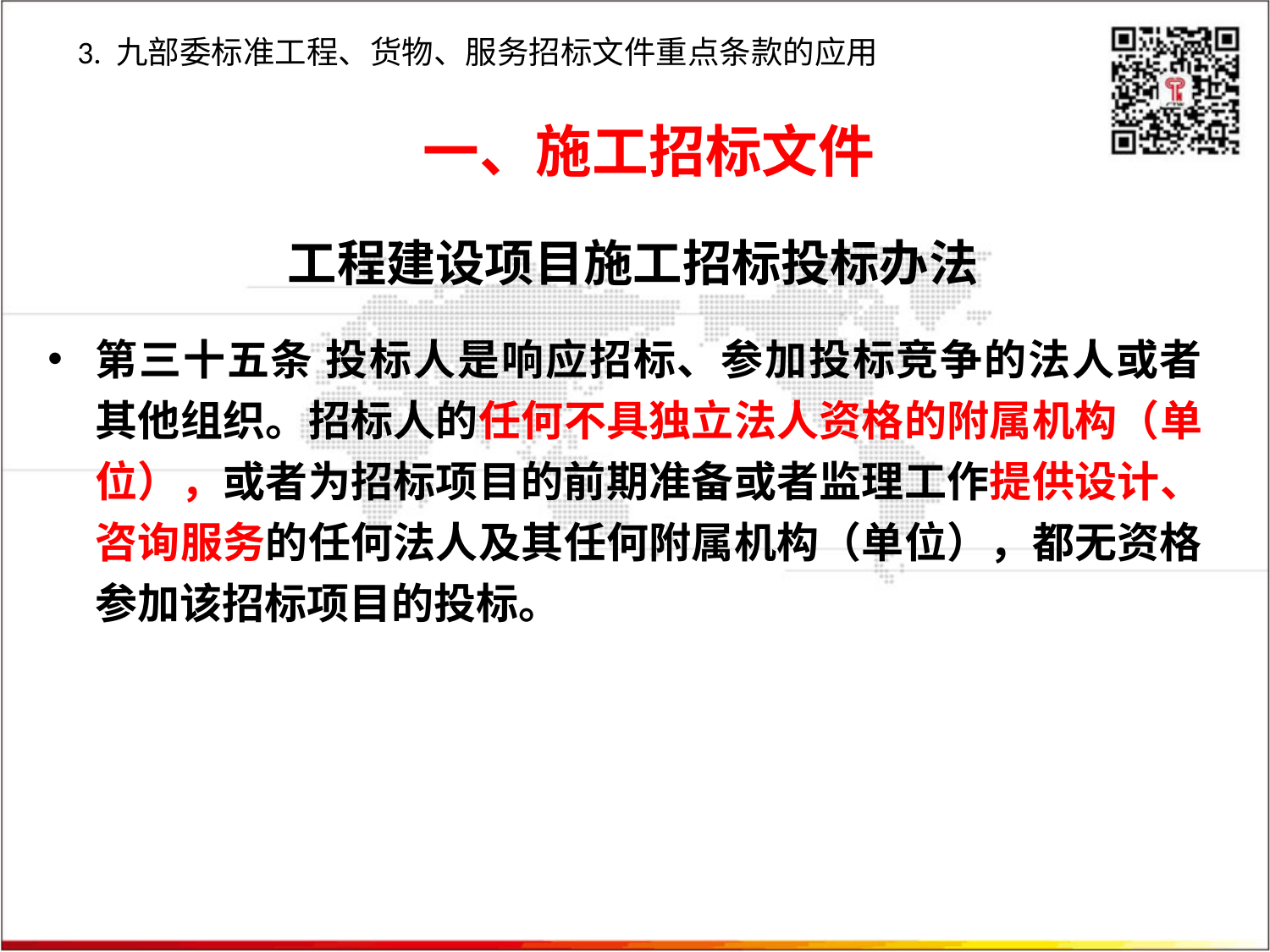

3. 九部委标准工程、货物、服务招标文件重点条款的应用
一、施工招标文件
 工程建设项目施工招标投标办法
第三十五条 投标人是响应招标、参加投标竞争的法人或者其他组织。招标人的任何不具独立法人资格的附属机构（单位），或者为招标项目的前期准备或者监理工作提供设计、咨询服务的任何法人及其任何附属机构（单位），都无资格参加该招标项目的投标。